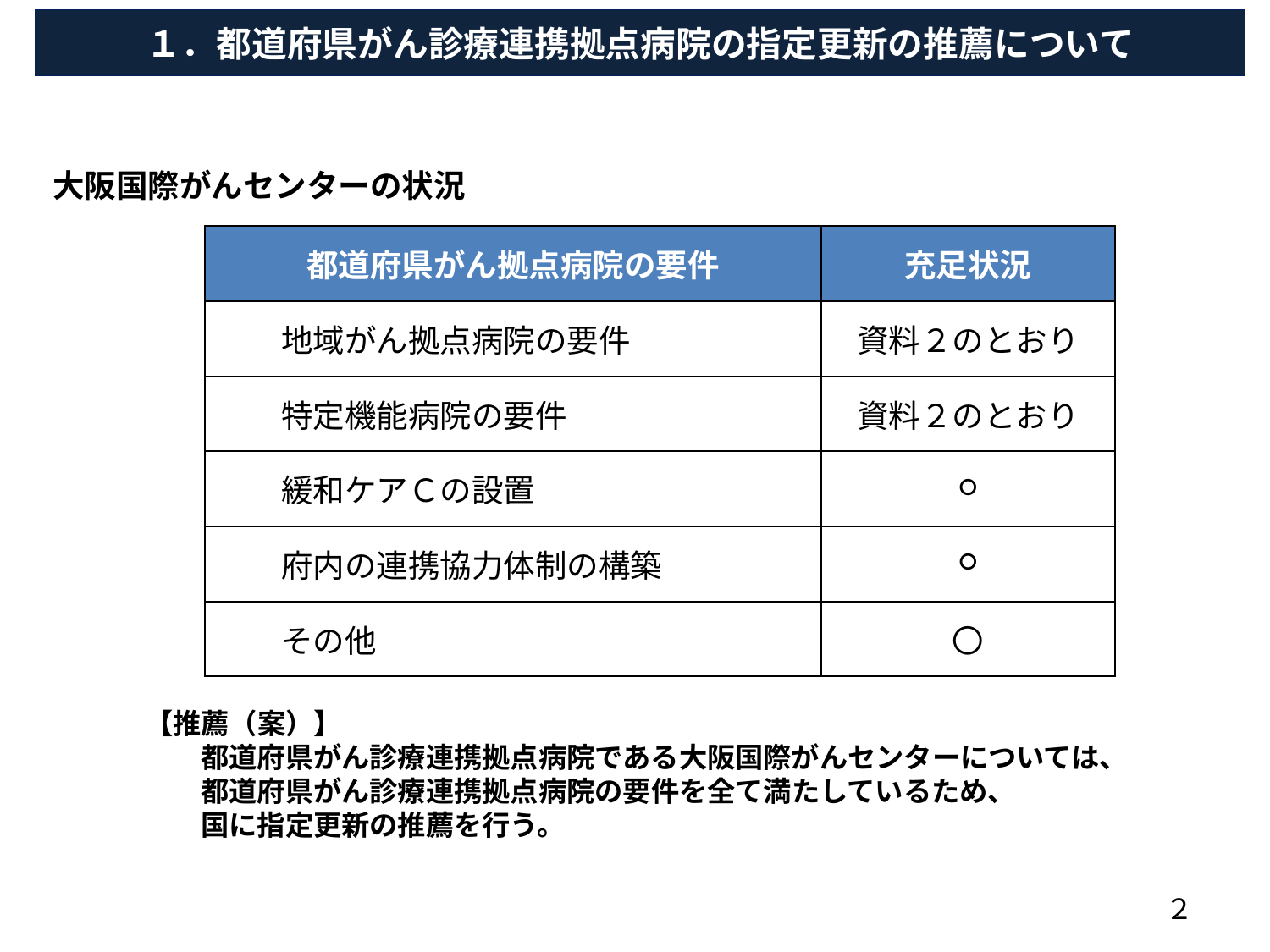

１．都道府県がん診療連携拠点病院の指定更新の推薦について
大阪国際がんセンターの状況
| 都道府県がん拠点病院の要件 | 充足状況 |
| --- | --- |
| 地域がん拠点病院の要件 | 資料２のとおり |
| 特定機能病院の要件 | 資料２のとおり |
| 緩和ケアＣの設置 | ○ |
| 府内の連携協力体制の構築 | ○ |
| その他 | 〇 |
【推薦（案）】
　　都道府県がん診療連携拠点病院である大阪国際がんセンターについては、
　　都道府県がん診療連携拠点病院の要件を全て満たしているため、
　　国に指定更新の推薦を行う。
２